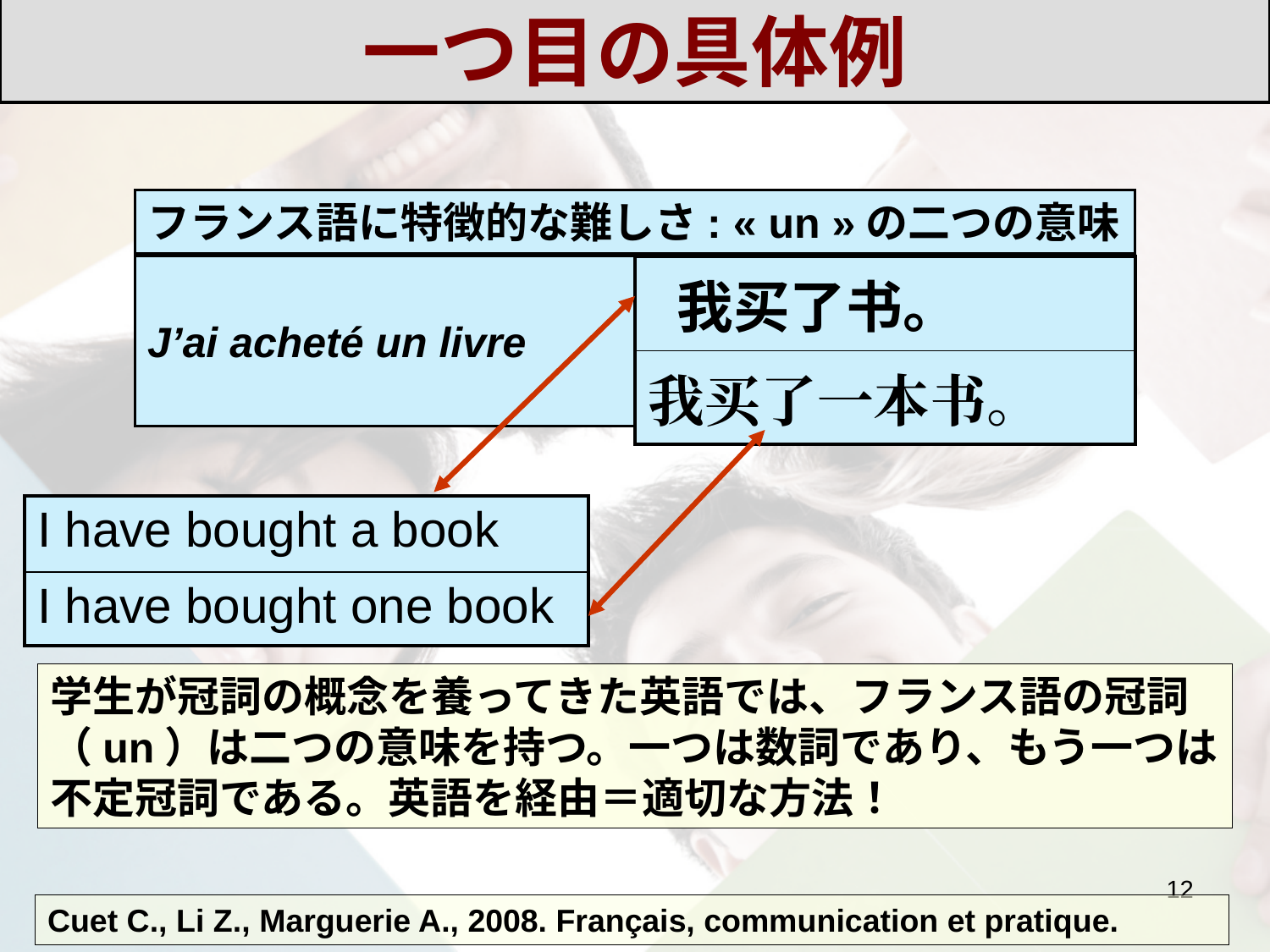

一つ目の具体例
フランス語に特徴的な難しさ: « un »の二つの意味
J’ai acheté un livre
| 我买了书。 |
| --- |
| 我买了一本书。 |

| I have bought a book |
| --- |
| I have bought one book |
学生が冠詞の概念を養ってきた英語では、フランス語の冠詞（un）は二つの意味を持つ。一つは数詞であり、もう一つは不定冠詞である。英語を経由＝適切な方法！
12
Cuet C., Li Z., Marguerie A., 2008. Français, communication et pratique.